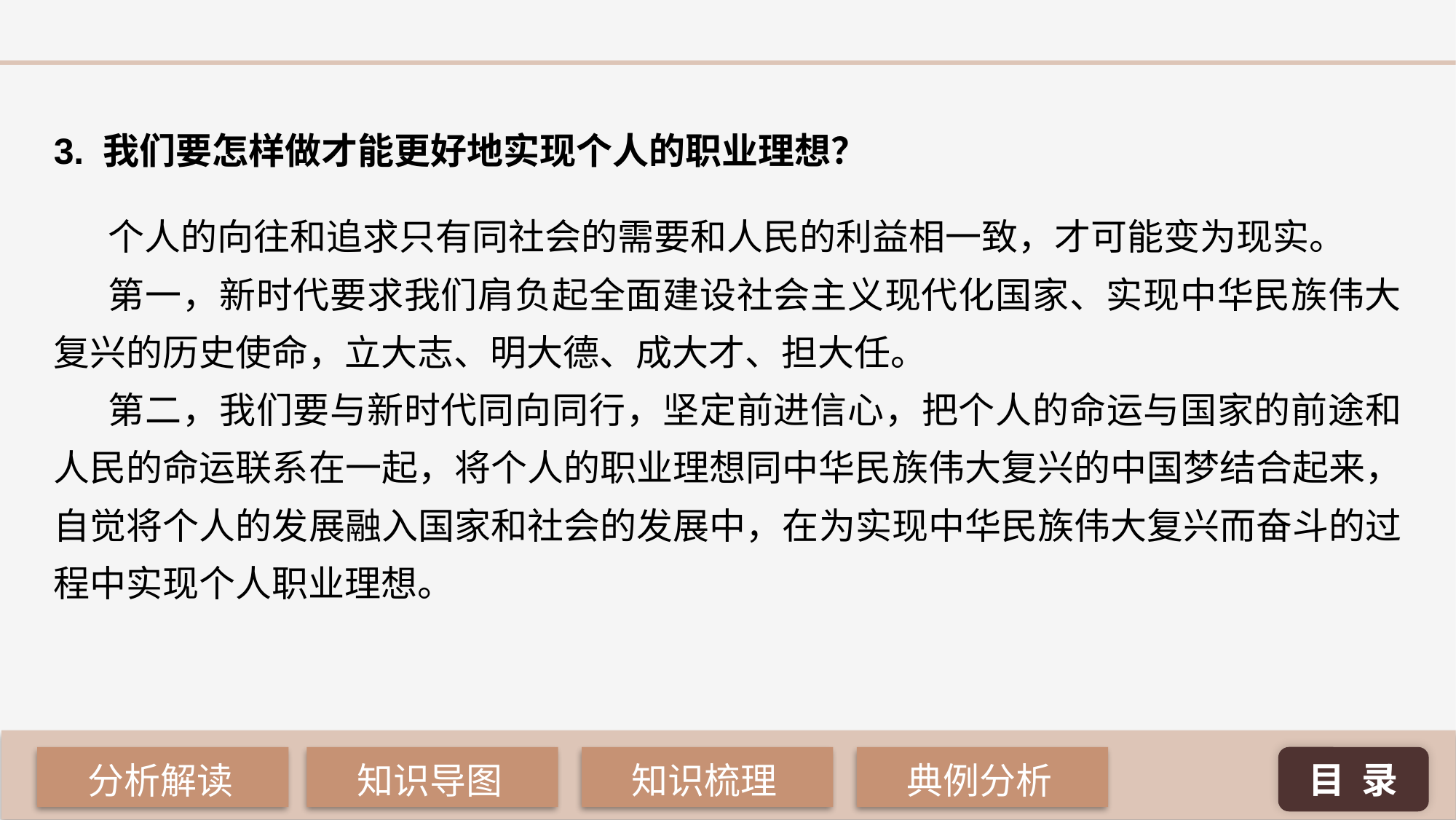

3. 我们要怎样做才能更好地实现个人的职业理想？
个人的向往和追求只有同社会的需要和人民的利益相一致，才可能变为现实。
第一，新时代要求我们肩负起全面建设社会主义现代化国家、实现中华民族伟大复兴的历史使命，立大志、明大德、成大才、担大任。
第二，我们要与新时代同向同行，坚定前进信心，把个人的命运与国家的前途和人民的命运联系在一起，将个人的职业理想同中华民族伟大复兴的中国梦结合起来，自觉将个人的发展融入国家和社会的发展中，在为实现中华民族伟大复兴而奋斗的过程中实现个人职业理想。